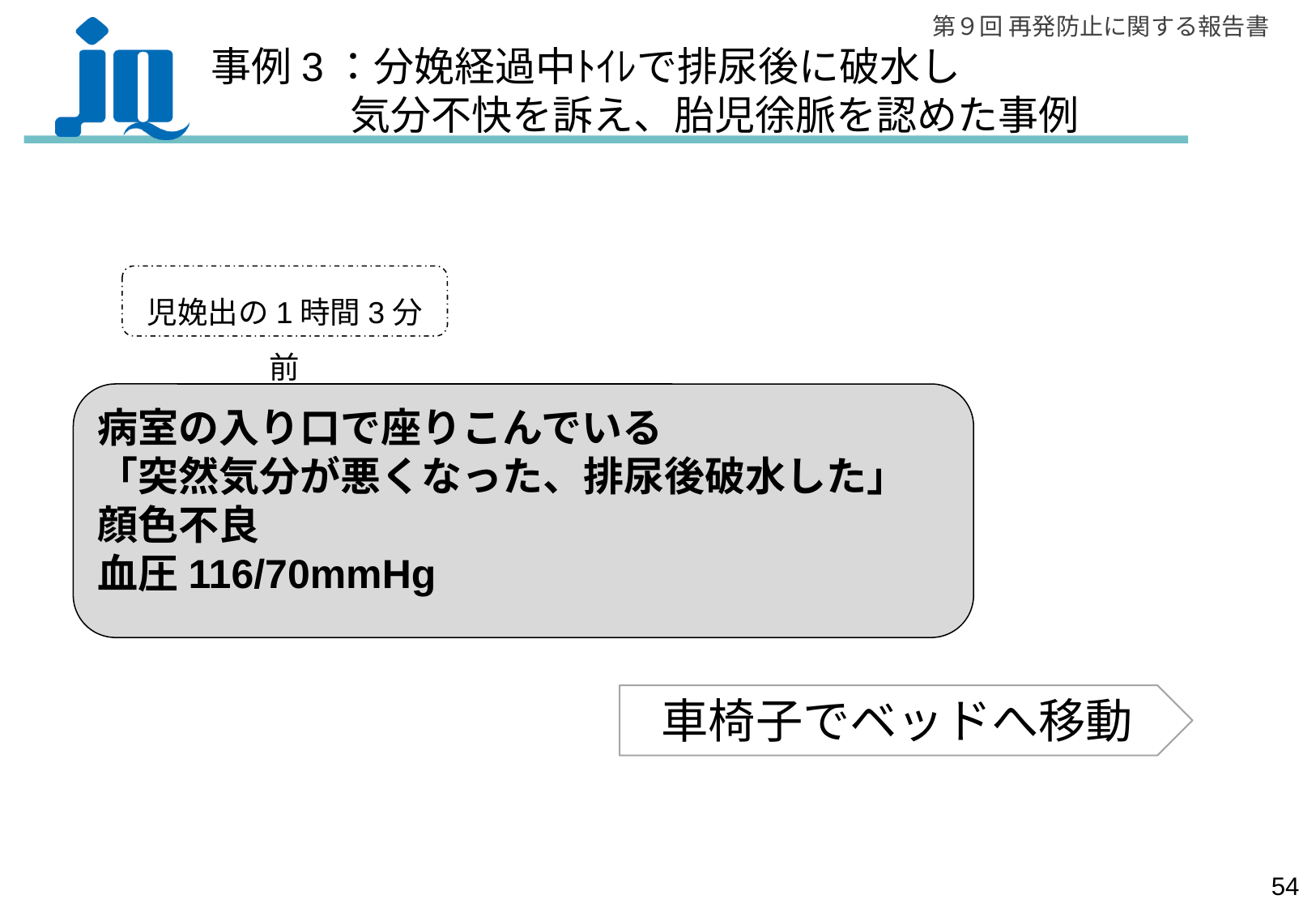

事例3：分娩経過中ﾄｲﾚで排尿後に破水し
　　　  気分不快を訴え、胎児徐脈を認めた事例
児娩出の1時間3分前
病室の入り口で座りこんでいる
「突然気分が悪くなった、排尿後破水した」
顔色不良
血圧116/70mmHg
車椅子でベッドへ移動
54